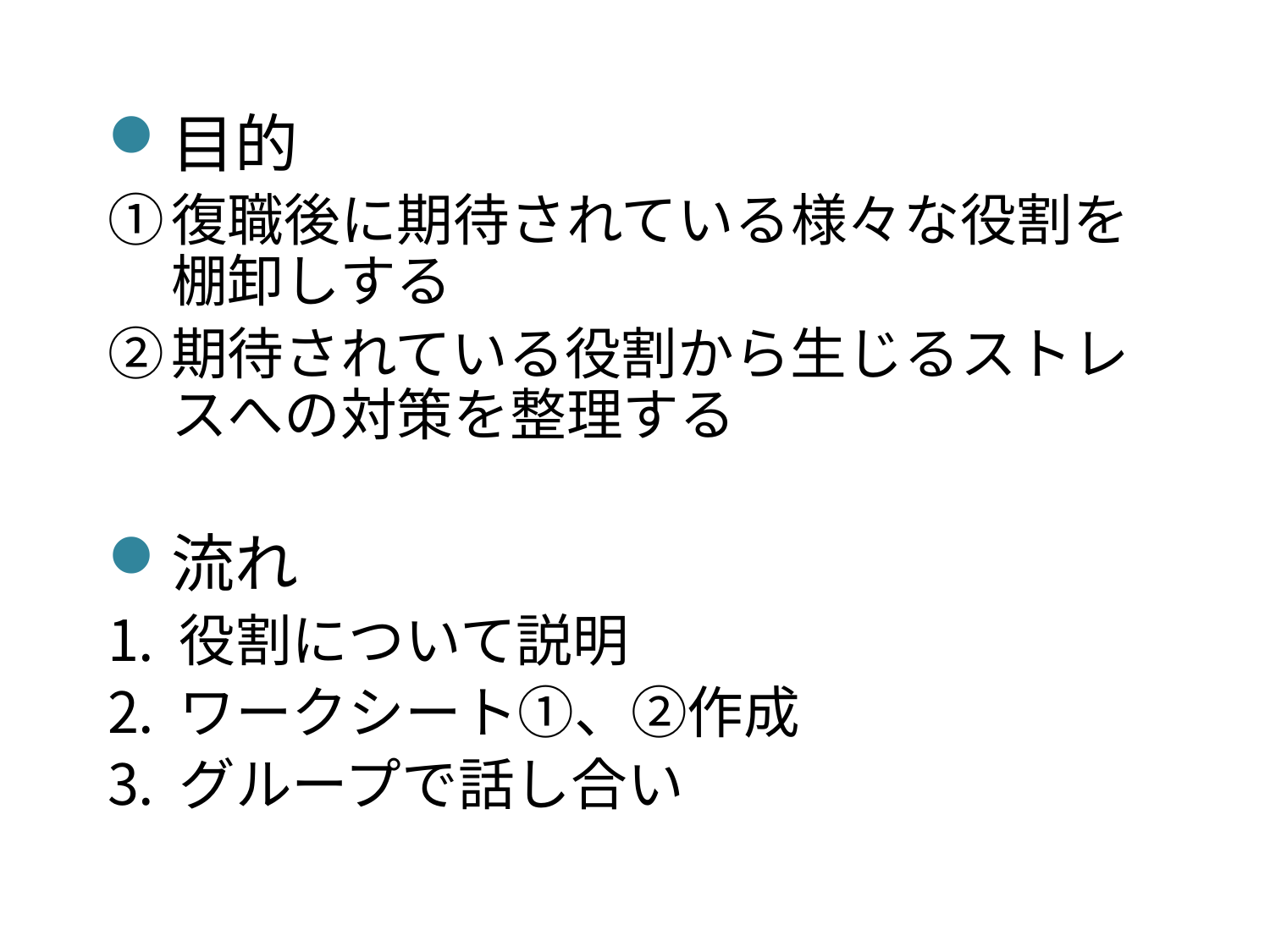

目的
復職後に期待されている様々な役割を棚卸しする
期待されている役割から生じるストレスへの対策を整理する

流れ
役割について説明
ワークシート①、②作成
グループで話し合い